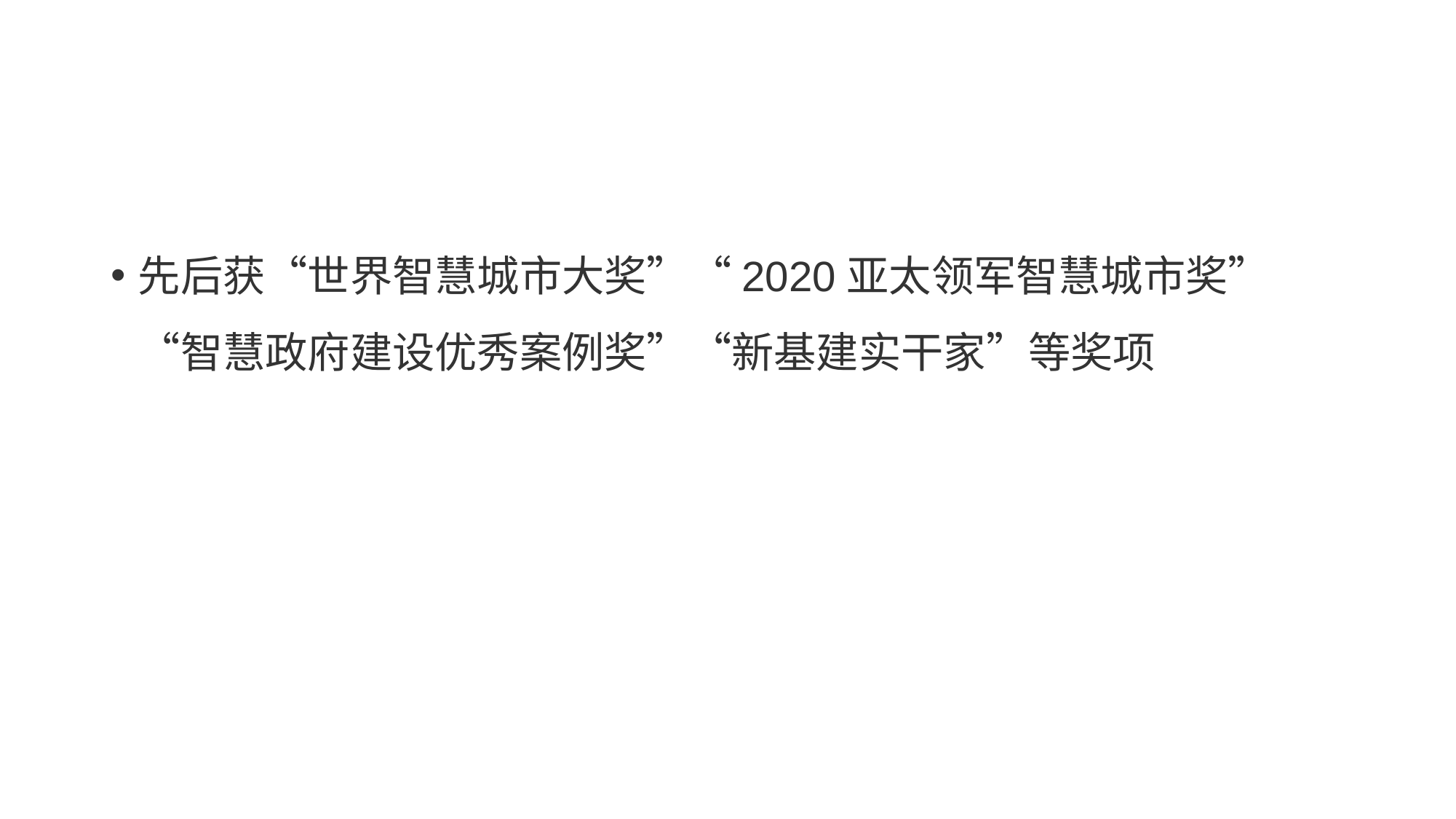

#
先后获“世界智慧城市大奖”“2020亚太领军智慧城市奖”“智慧政府建设优秀案例奖”“新基建实干家”等奖项